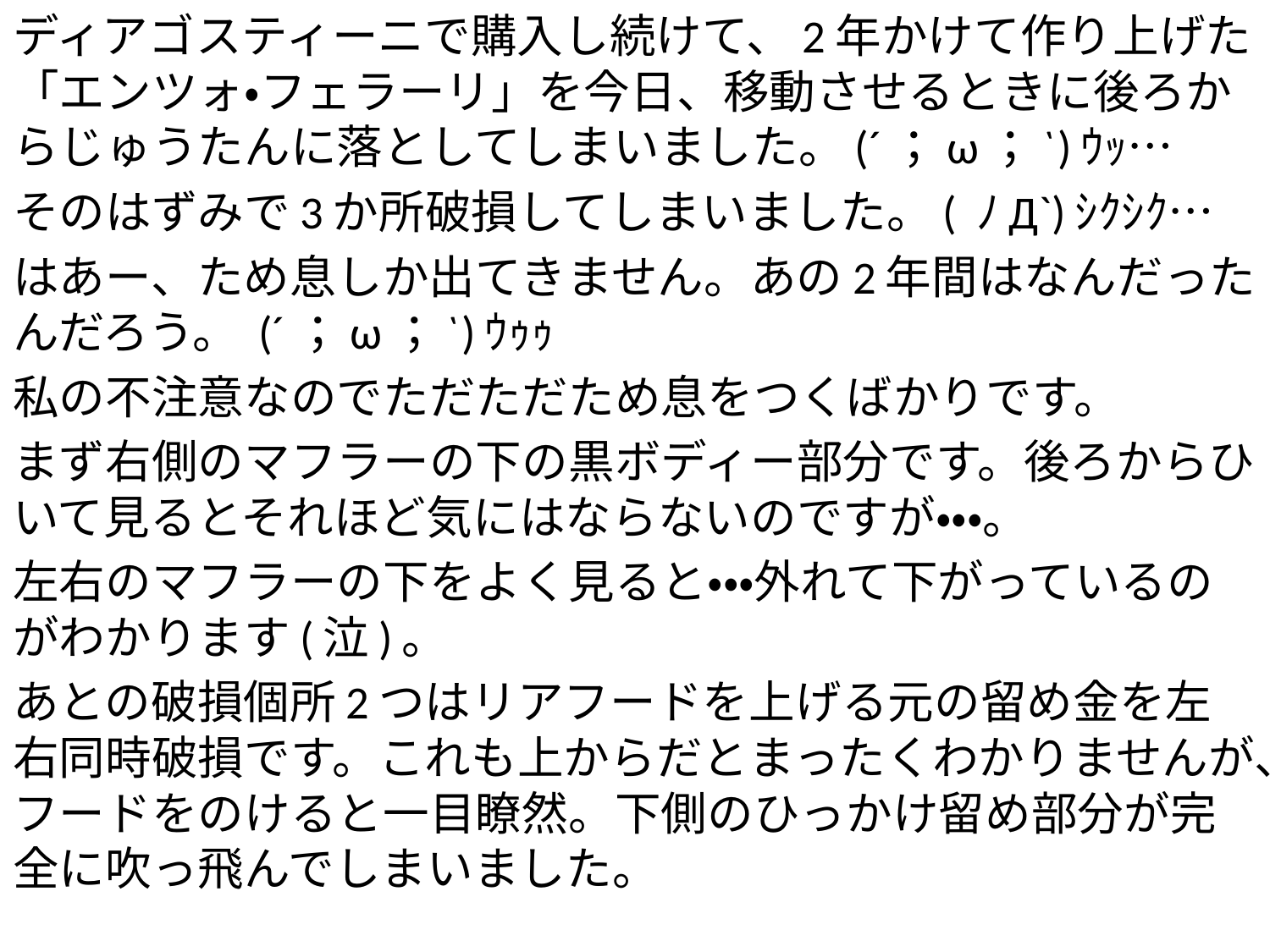

ディアゴスティーニで購入し続けて、2年かけて作り上げた「エンツォ・フェラーリ」を今日、移動させるときに後ろからじゅうたんに落としてしまいました。(´；ω；`)ｳｯ…
そのはずみで3か所破損してしまいました。( ﾉД`)ｼｸｼｸ…
はあー、ため息しか出てきません。あの2年間はなんだったんだろう。 (´；ω；`)ｳｩｩ
私の不注意なのでただただため息をつくばかりです。
まず右側のマフラーの下の黒ボディー部分です。後ろからひいて見るとそれほど気にはならないのですが・・・。
左右のマフラーの下をよく見ると・・・外れて下がっているのがわかります(泣)。
あとの破損個所2つはリアフードを上げる元の留め金を左右同時破損です。これも上からだとまったくわかりませんが、フードをのけると一目瞭然。下側のひっかけ留め部分が完全に吹っ飛んでしまいました。